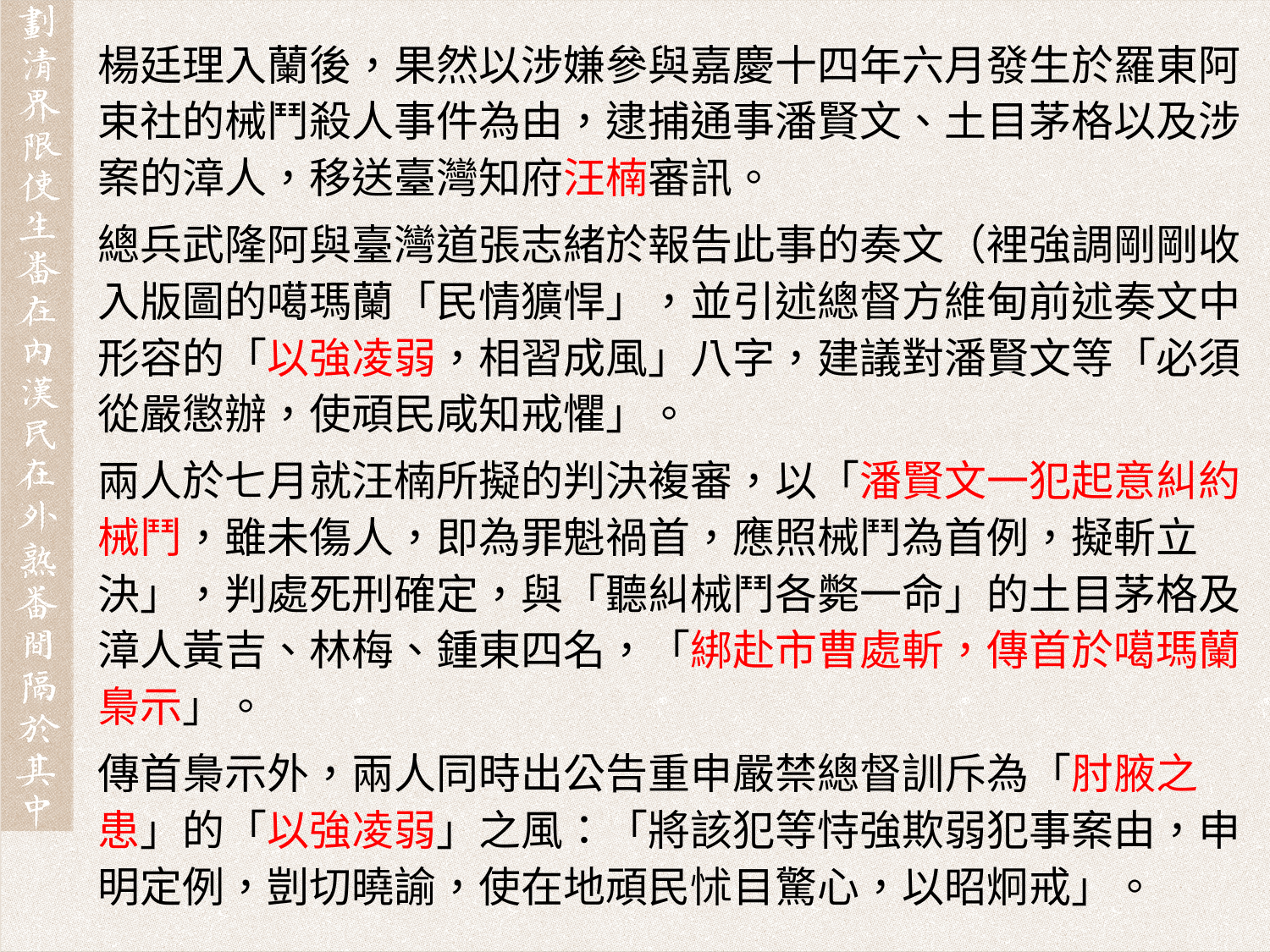

楊廷理入蘭後，果然以涉嫌參與嘉慶十四年六月發生於羅東阿束社的械鬥殺人事件為由，逮捕通事潘賢文、土目茅格以及涉案的漳人，移送臺灣知府汪楠審訊。
總兵武隆阿與臺灣道張志緒於報告此事的奏文（裡強調剛剛收入版圖的噶瑪蘭「民情獷悍」，並引述總督方維甸前述奏文中形容的「以強凌弱，相習成風」八字，建議對潘賢文等「必須從嚴懲辦，使頑民咸知戒懼」。
兩人於七月就汪楠所擬的判決複審，以「潘賢文一犯起意糾約械鬥，雖未傷人，即為罪魁禍首，應照械鬥為首例，擬斬立決」，判處死刑確定，與「聽糾械鬥各斃一命」的土目茅格及漳人黃吉、林梅、鍾東四名，「綁赴市曹處斬，傳首於噶瑪蘭梟示」。
傳首梟示外，兩人同時出公告重申嚴禁總督訓斥為「肘腋之患」的「以強凌弱」之風：「將該犯等恃強欺弱犯事案由，申明定例，剴切曉諭，使在地頑民怵目驚心，以昭炯戒」。